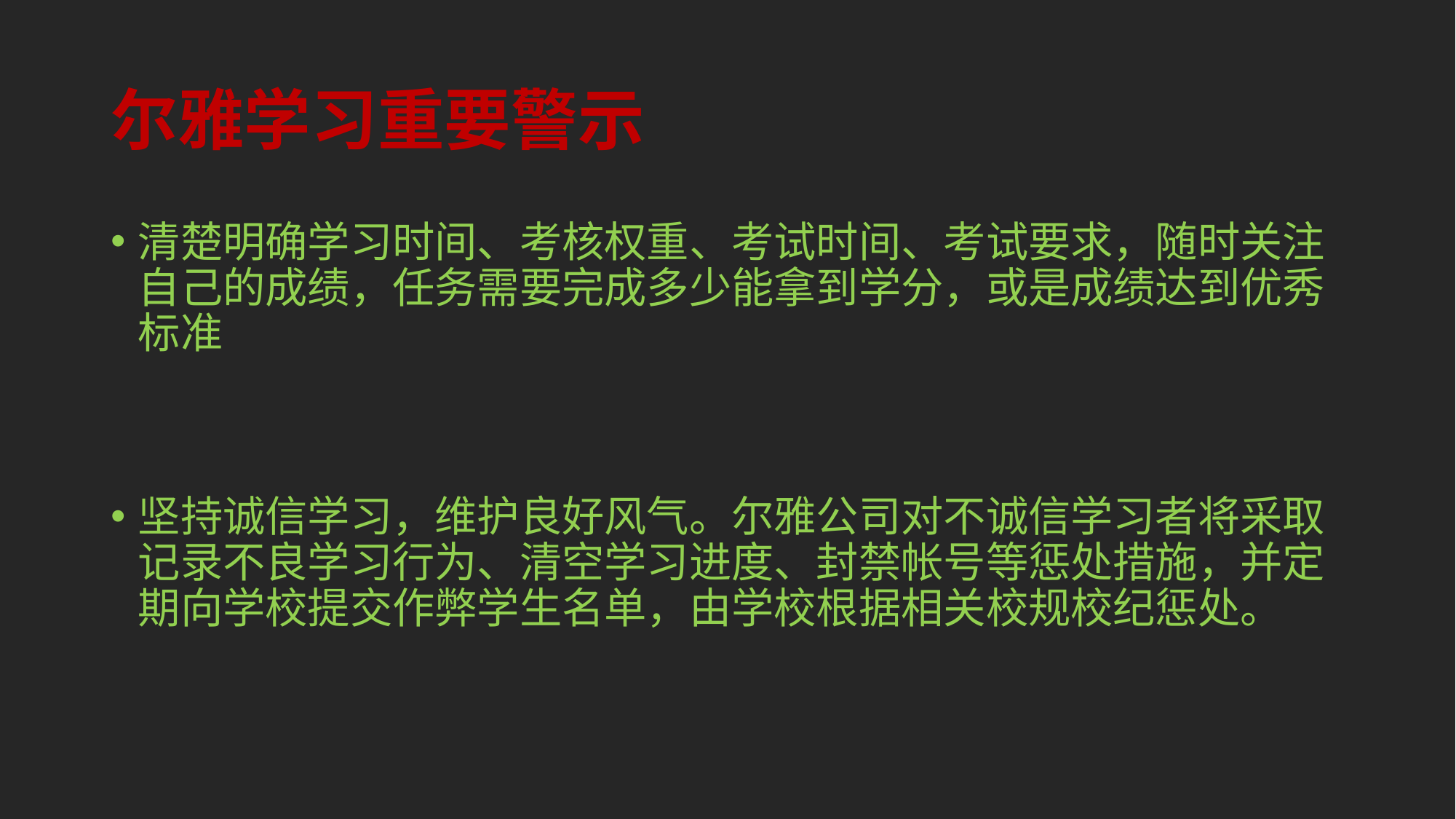

# 尔雅学习重要警示
清楚明确学习时间、考核权重、考试时间、考试要求，随时关注自己的成绩，任务需要完成多少能拿到学分，或是成绩达到优秀标准

坚持诚信学习，维护良好风气。尔雅公司对不诚信学习者将采取记录不良学习行为、清空学习进度、封禁帐号等惩处措施，并定期向学校提交作弊学生名单，由学校根据相关校规校纪惩处。